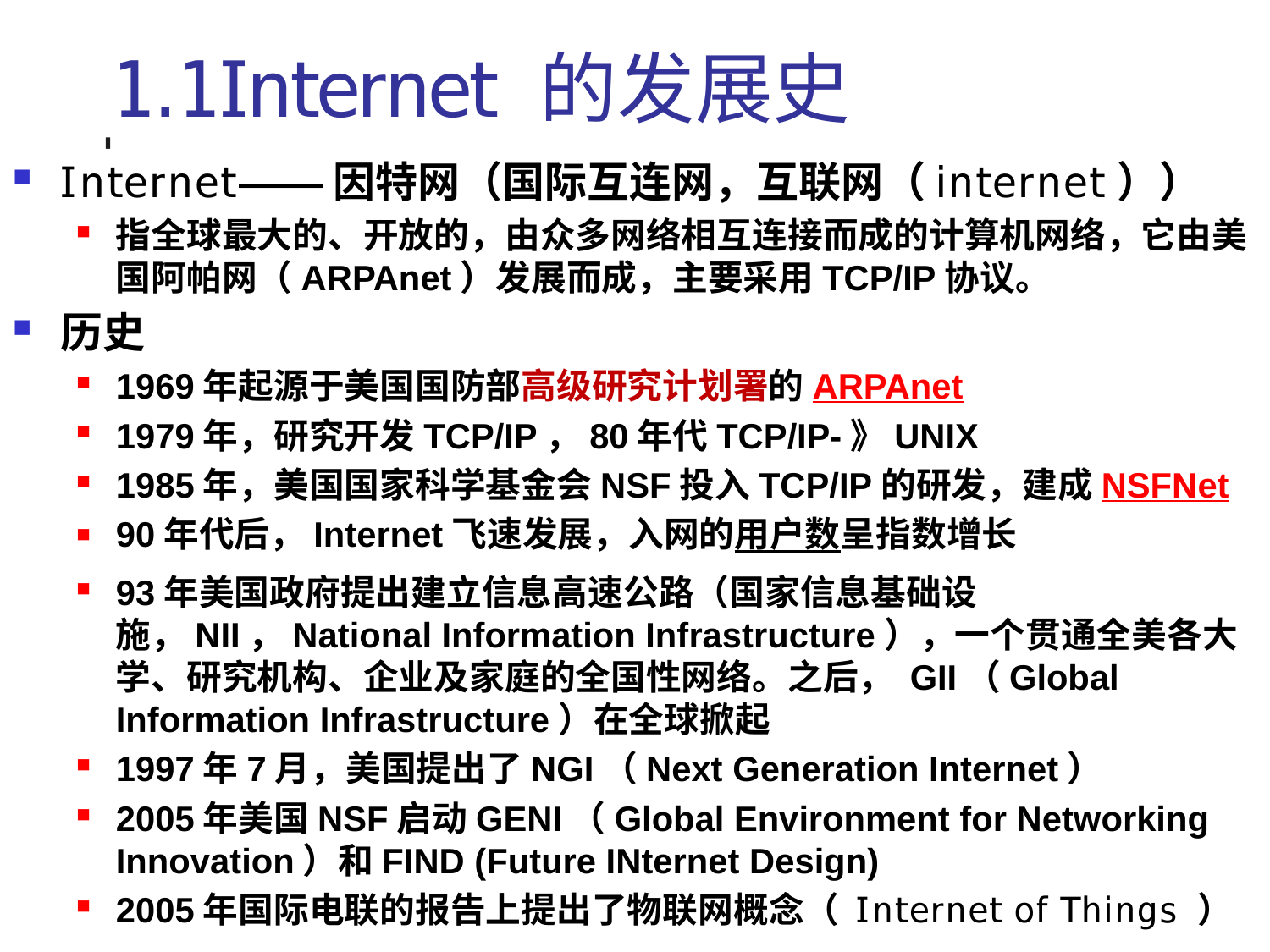

# 1.1Internet 的发展史
Internet——因特网（国际互连网，互联网（internet））
指全球最大的、开放的，由众多网络相互连接而成的计算机网络，它由美国阿帕网（ARPAnet）发展而成，主要采用TCP/IP协议。
历史
1969年起源于美国国防部高级研究计划署的ARPAnet
1979年，研究开发TCP/IP，80年代TCP/IP-》UNIX
1985年，美国国家科学基金会NSF投入TCP/IP的研发，建成NSFNet
90年代后，Internet飞速发展，入网的用户数呈指数增长
93年美国政府提出建立信息高速公路（国家信息基础设施，NII，National Information Infrastructure），一个贯通全美各大学、研究机构、企业及家庭的全国性网络。之后， GII（Global Information Infrastructure）在全球掀起
1997年7月，美国提出了NGI（Next Generation Internet）
2005年美国NSF启动GENI（Global Environment for Networking Innovation）和FIND (Future INternet Design)
2005年国际电联的报告上提出了物联网概念（ Internet of Things ）
13